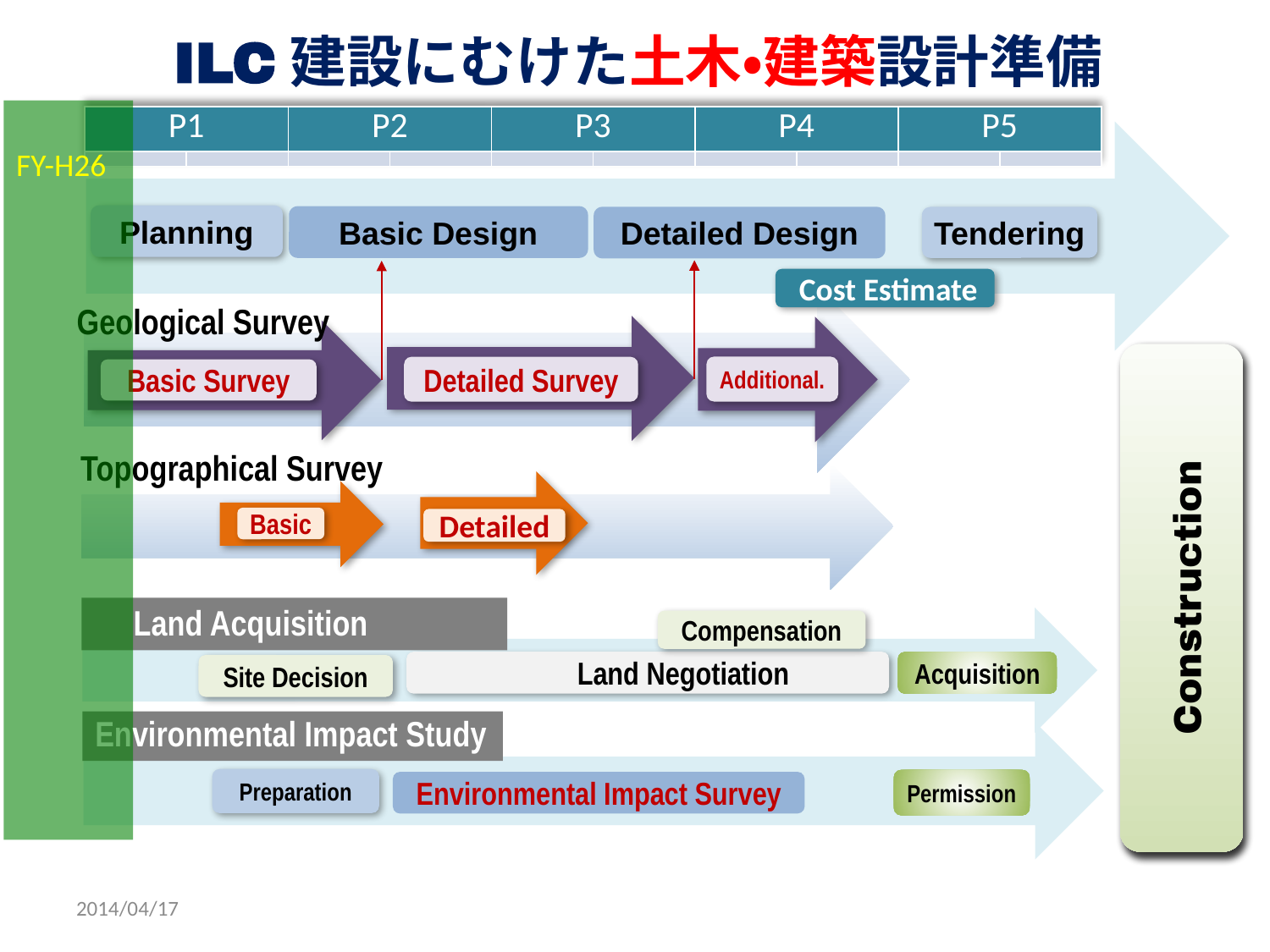

ILC建設にむけた土木・建築設計準備

FY-H26

| P1 |  | P2 |  | P3 |  | P4 |  | P5 |  |
| --- | --- | --- | --- | --- | --- | --- | --- | --- | --- |
|  |  |  |  |  |  |  |  |  |  |

Planning
Basic Design
Detailed Design
Tendering
 Cost Estimate

Geological Survey

Additional.
Detailed Survey
Basic Survey
Topographical Survey

Basic
Detailed
Construction
　Land Acquisition

Compensation
　　Land Negotiation
Acquisition
Site Decision
Environmental Impact Study

Preparation
Permission
Environmental Impact Survey
2014/04/17